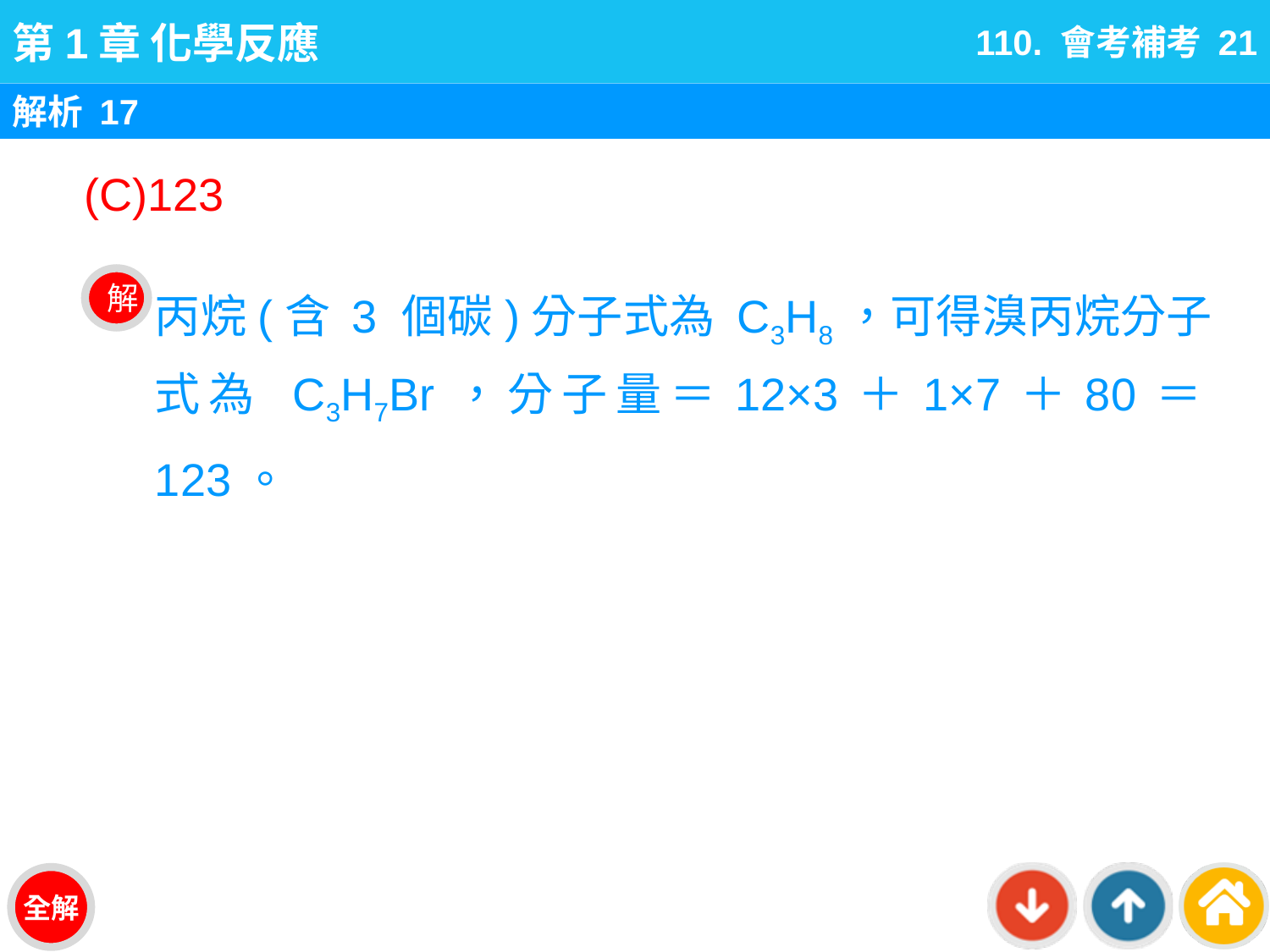

110. 會考補考 21
解析 17
(C)123
丙烷(含 3 個碳)分子式為 C3H8，可得溴丙烷分子式為 C3H7Br，分子量＝12×3＋1×7＋80＝123。
解
全解